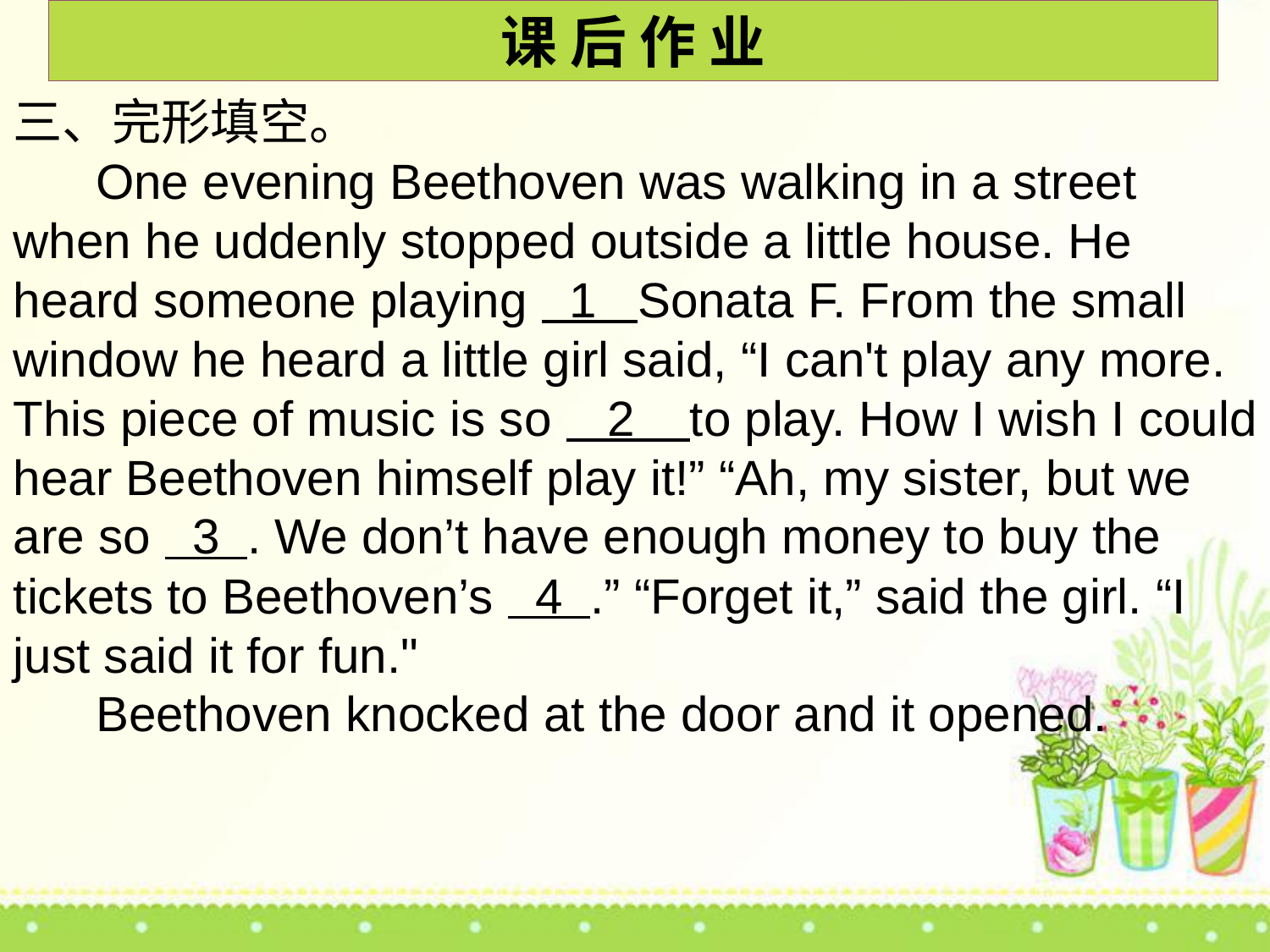

课 后 作 业
三、完形填空。
      One evening Beethoven was walking in a street when he uddenly stopped outside a little house. He heard someone playing   1   Sonata F. From the small window he heard a little girl said, “I can't play any more. This piece of music is so    2    to play. How I wish I could hear Beethoven himself play it!” “Ah, my sister, but we are so   3  . We don’t have enough money to buy the tickets to Beethoven’s   4  .” “Forget it,” said the girl. “I just said it for fun."
      Beethoven knocked at the door and it opened.